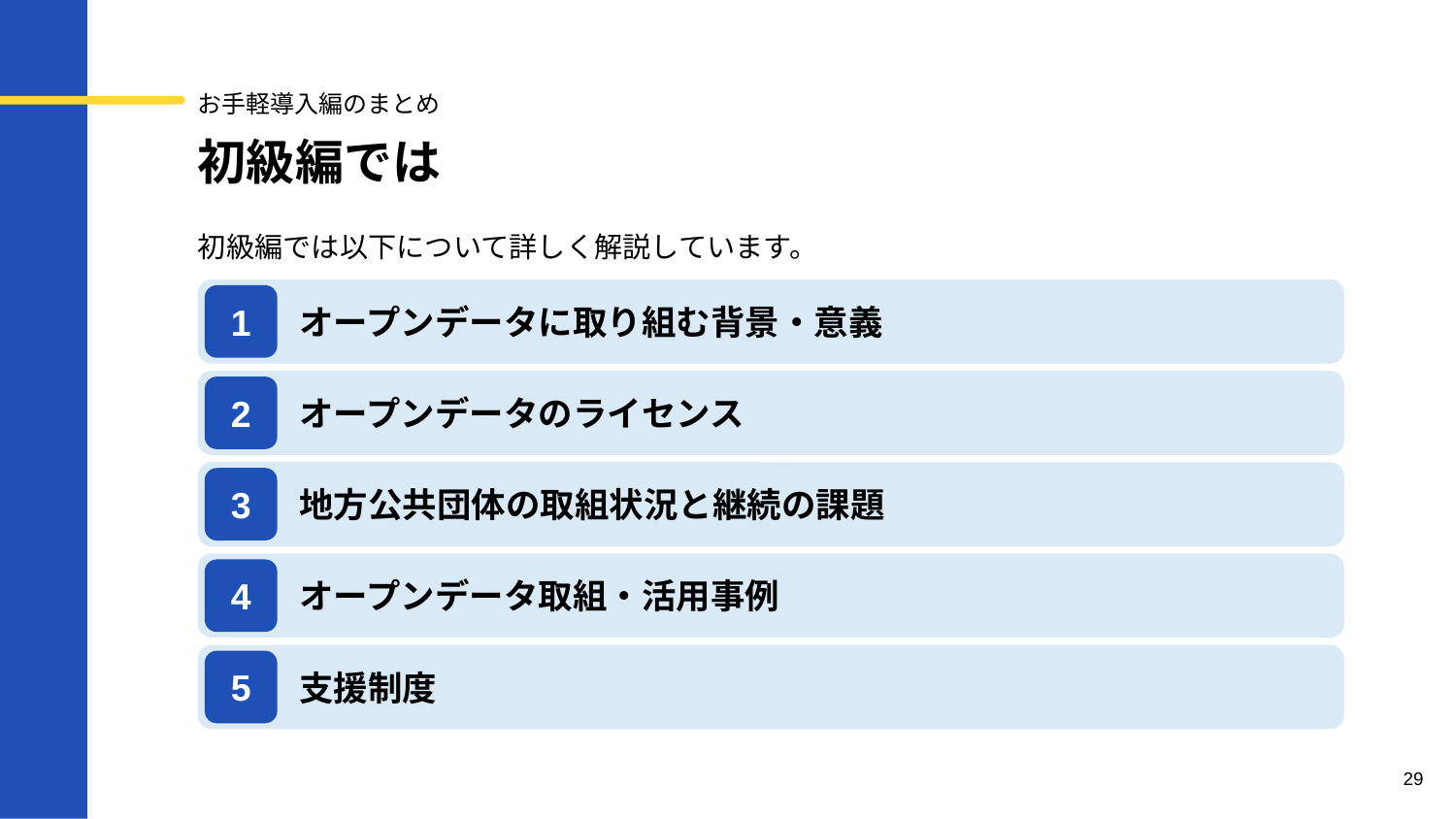

お手軽導入編のまとめ
# 初級編では
初級編では以下について詳しく解説しています。
オープンデータに取り組む背景・意義
1
オープンデータのライセンス
2
地方公共団体の取組状況と継続の課題
3
オープンデータ取組・活用事例
4
支援制度
5
29